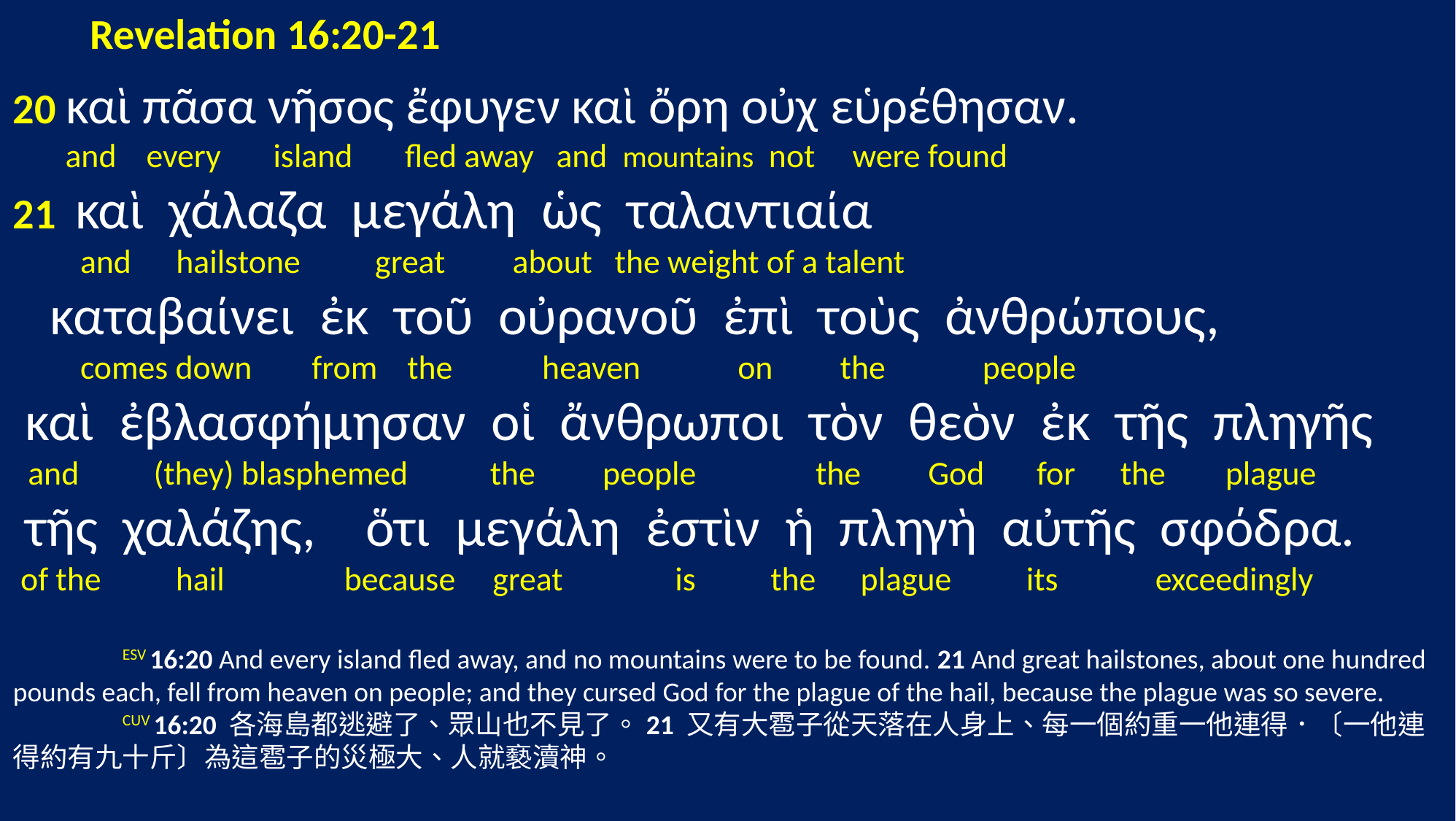

Revelation 16:20-21

20 καὶ πᾶσα νῆσος ἔφυγεν καὶ ὄρη οὐχ εὑρέθησαν.
       and    every       island       fled away   and  mountains  not     were found
21  καὶ  χάλαζα  μεγάλη  ὡς  ταλαντιαία
         and      hailstone          great         about   the weight of a talent
   καταβαίνει  ἐκ  τοῦ  οὐρανοῦ  ἐπὶ  τοὺς  ἀνθρώπους,
         comes down        from    the            heaven             on         the             people
 καὶ  ἐβλασφήμησαν  οἱ  ἄνθρωποι  τὸν  θεὸν  ἐκ  τῆς  πληγῆς
  and          (they) blasphemed           the         people                the         God       for      the        plague
 τῆς  χαλάζης,    ὅτι  μεγάλη  ἐστὶν  ἡ  πληγὴ  αὐτῆς  σφόδρα.
 of the          hail                because     great               is          the      plague          its             exceedingly

	ESV 16:20 And every island fled away, and no mountains were to be found. 21 And great hailstones, about one hundred pounds each, fell from heaven on people; and they cursed God for the plague of the hail, because the plague was so severe.
	CUV 16:20 各海島都逃避了、眾山也不見了。21 又有大雹子從天落在人身上、每一個約重一他連得．〔一他連得約有九十斤〕為這雹子的災極大、人就褻瀆神。